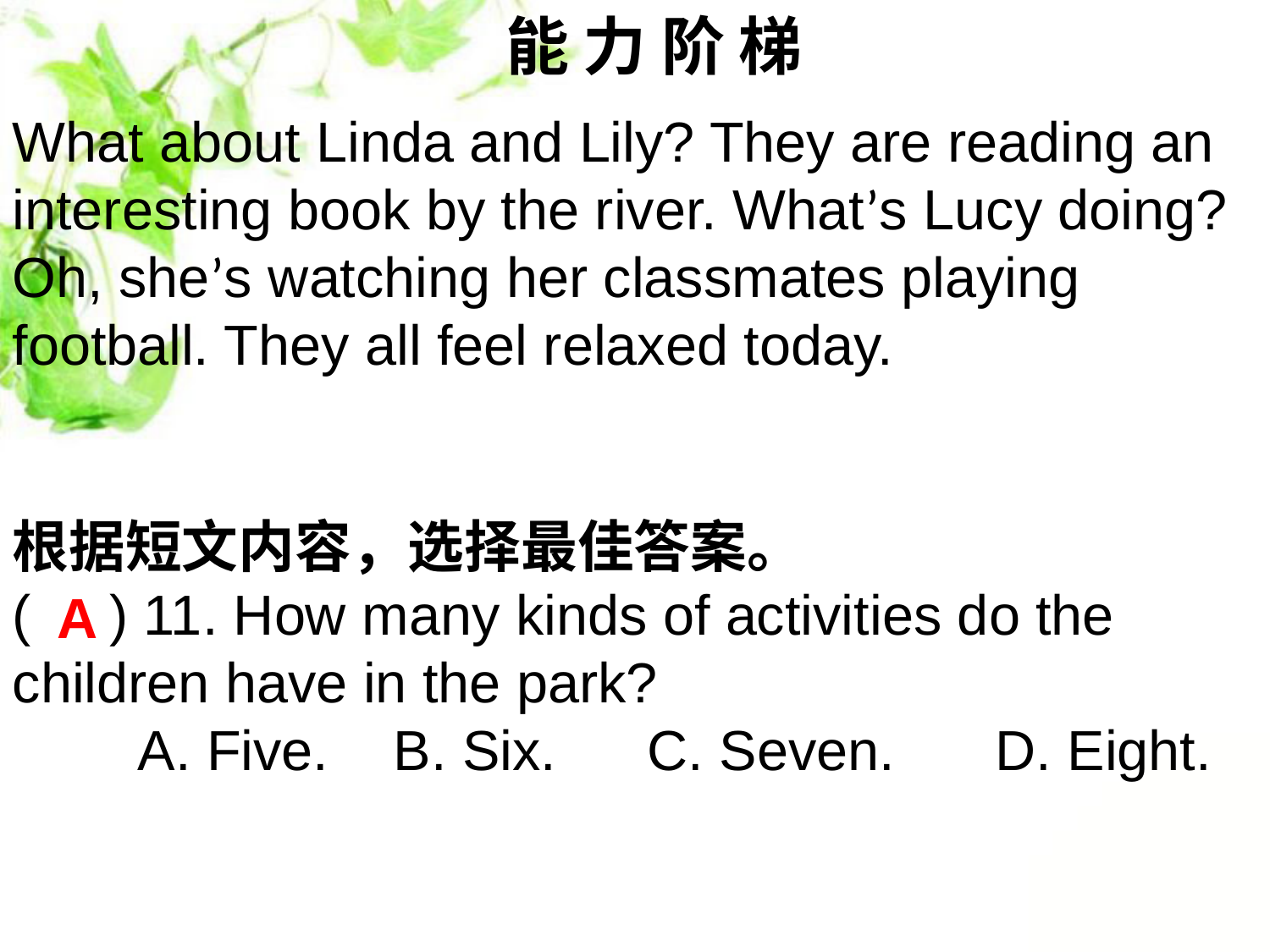

能 力 阶 梯
What about Linda and Lily? They are reading an interesting book by the river. What’s Lucy doing? Oh, she’s watching her classmates playing football. They all feel relaxed today.

根据短文内容，选择最佳答案。
(     ) 11. How many kinds of activities do the children have in the park?
        A. Five.	B. Six.	C. Seven.	      D. Eight.
A